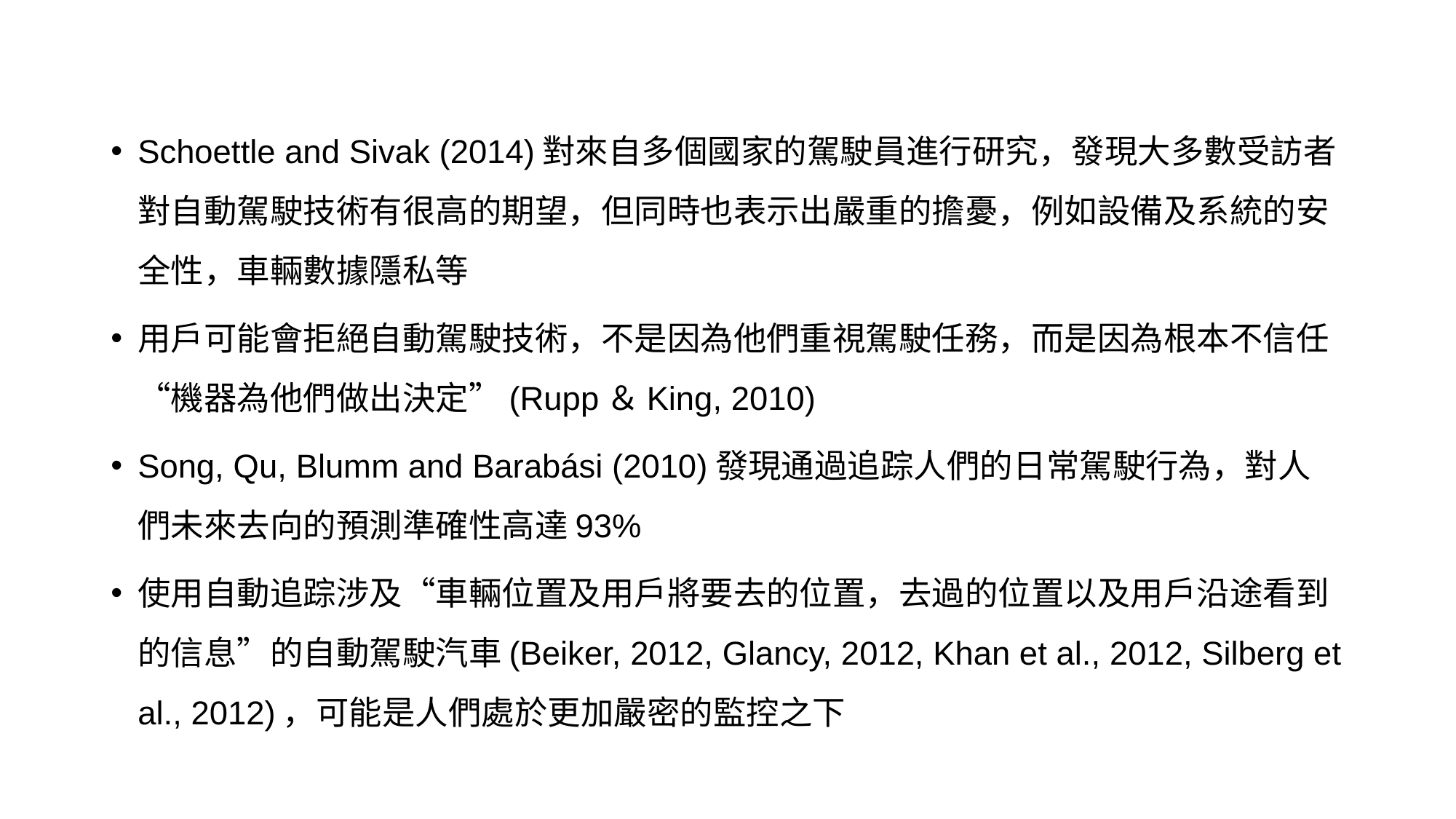

Schoettle and Sivak (2014)對來自多個國家的駕駛員進行研究，發現大多數受訪者對自動駕駛技術有很高的期望，但同時也表示出嚴重的擔憂，例如設備及系統的安全性，車輛數據隱私等
用戶可能會拒絕自動駕駛技術，不是因為他們重視駕駛任務，而是因為根本不信任“機器為他們做出決定”(Rupp＆King, 2010)
Song, Qu, Blumm and Barabási (2010)發現通過追踪人們的日常駕駛行為，對人們未來去向的預測準確性高達93%
使用自動追踪涉及“車輛位置及用戶將要去的位置，去過的位置以及用戶沿途看到的信息”的自動駕駛汽車(Beiker, 2012, Glancy, 2012, Khan et al., 2012, Silberg et al., 2012)，可能是人們處於更加嚴密的監控之下